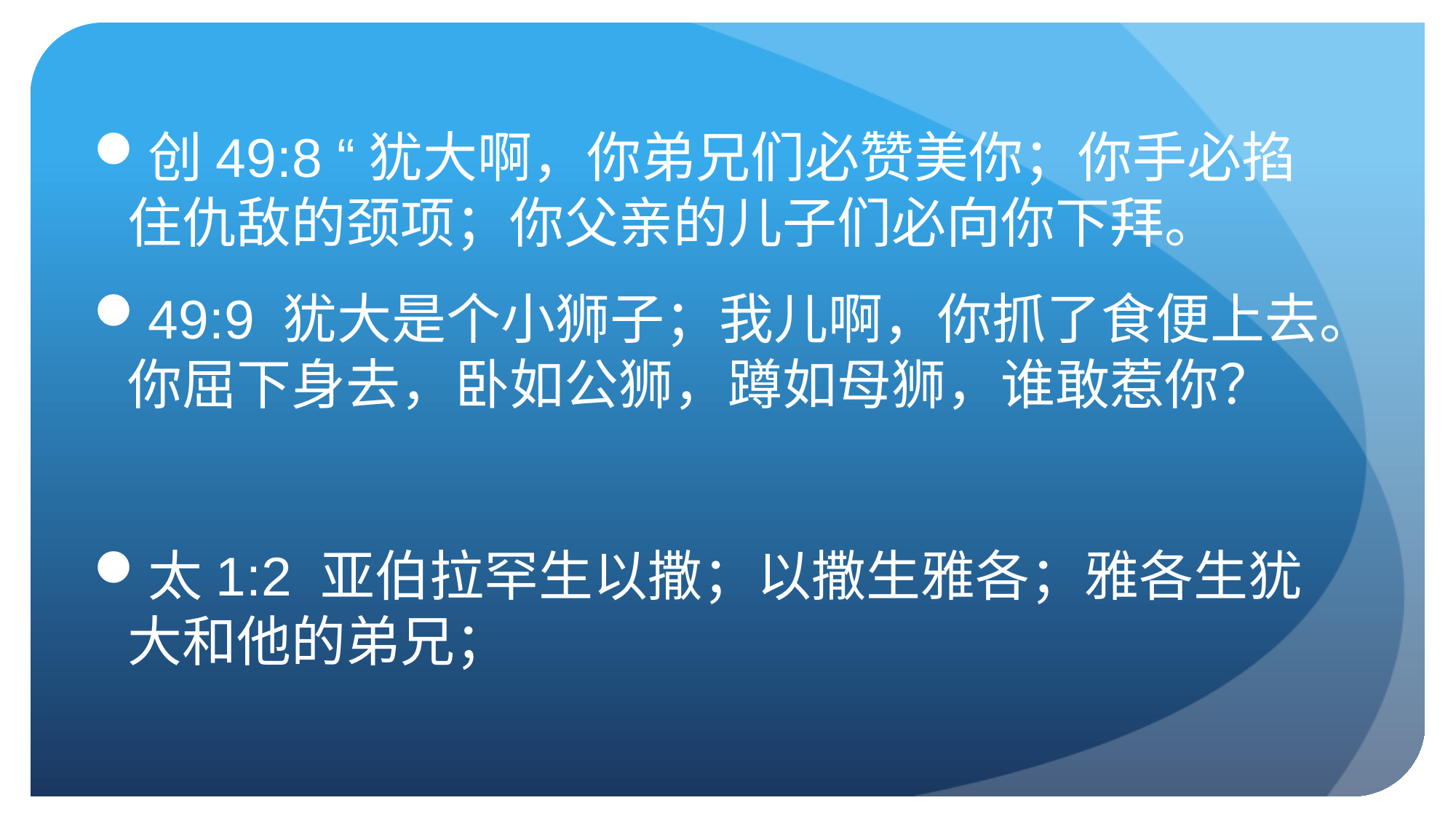

#
创49:8 “犹大啊，你弟兄们必赞美你；你手必掐住仇敌的颈项；你父亲的儿子们必向你下拜。
49:9 犹大是个小狮子；我儿啊，你抓了食便上去。你屈下身去，卧如公狮，蹲如母狮，谁敢惹你？

太1:2 亚伯拉罕生以撒；以撒生雅各；雅各生犹大和他的弟兄；